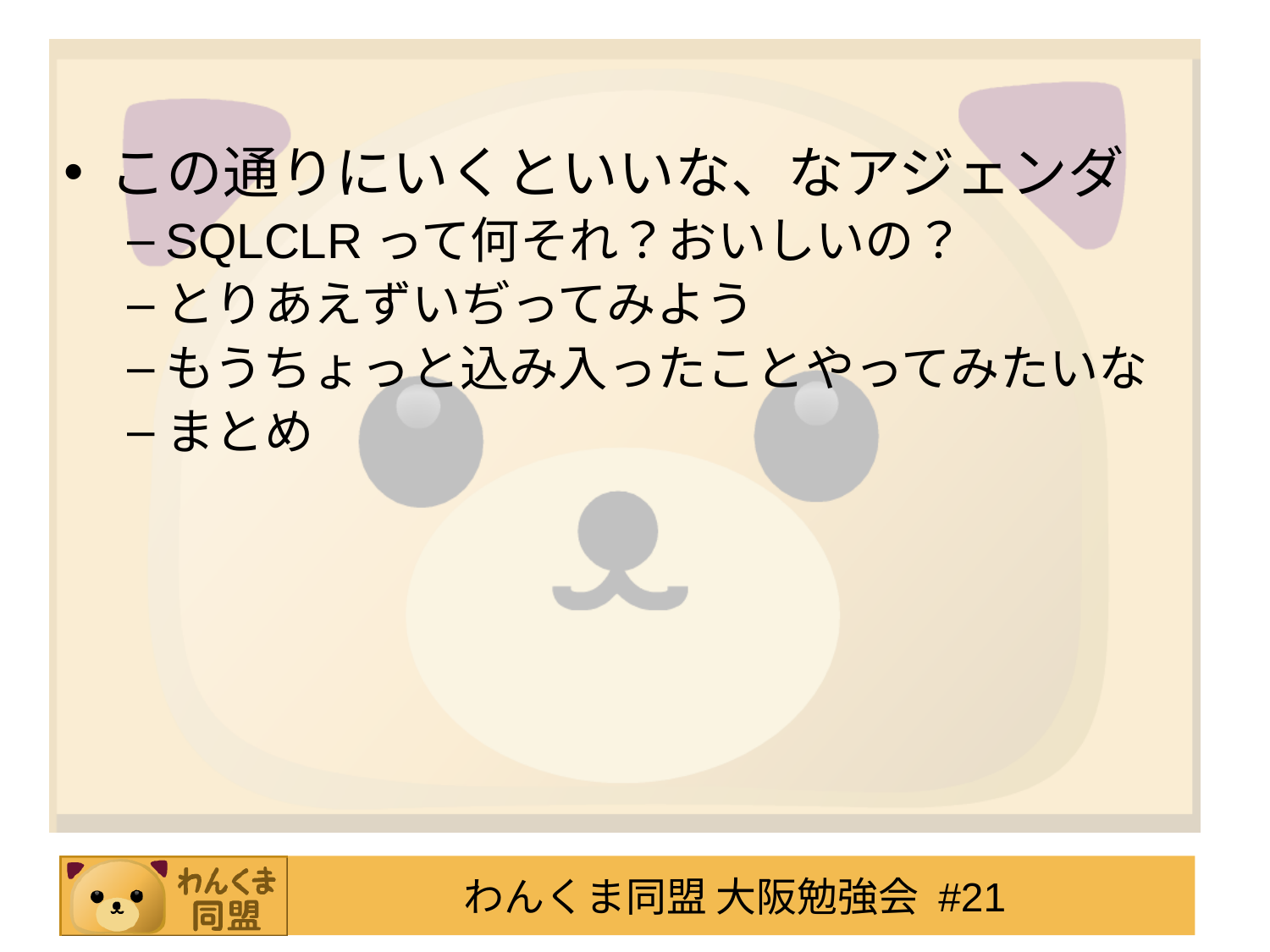

この通りにいくといいな、なアジェンダ
SQLCLRって何それ？おいしいの？
とりあえずいぢってみよう
もうちょっと込み入ったことやってみたいな
まとめ